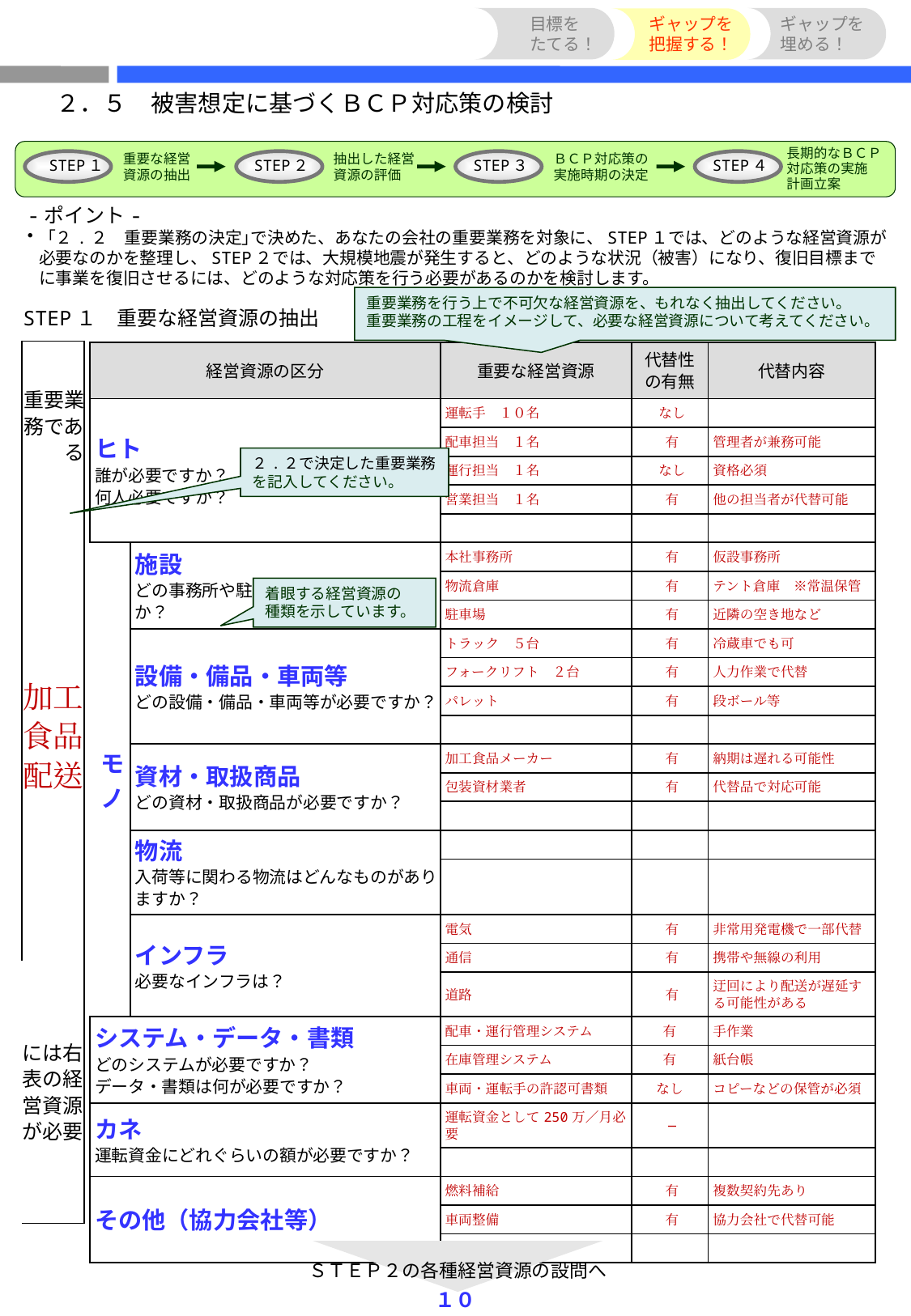

目標を
たてる！
ギャップを
把握する！
ギャップを
埋める！

２．５　被害想定に基づくＢＣＰ対応策の検討
長期的なＢＣＰ対応策の実施 計画立案

重要な経営資源の抽出
抽出した経営資源の評価
ＢＣＰ対応策の実施時期の決定
STEP１
STEP２
STEP３
STEP４

-ポイント-
「２.２　重要業務の決定｣で決めた、あなたの会社の重要業務を対象に、STEP１では、どのような経営資源が必要なのかを整理し、STEP２では、大規模地震が発生すると、どのような状況（被害）になり、復旧目標までに事業を復旧させるには、どのような対応策を行う必要があるのかを検討します。
重要業務を行う上で不可欠な経営資源を、もれなく抽出してください。
重要業務の工程をイメージして、必要な経営資源について考えてください。
STEP１　重要な経営資源の抽出
| 重要業務である |
| --- |
| 加工食品配送 |
| には右表の経営資源が必要 |
| 経営資源の区分 |  | 重要な経営資源 | 代替性 の有無 | 代替内容 |
| --- | --- | --- | --- | --- |
| ヒト 誰が必要ですか？ 何人必要ですか？ |  | 運転手　１０名 | なし |  |
|  |  | 配車担当　１名 | 有 | 管理者が兼務可能 |
|  |  | 運行担当　１名 | なし | 資格必須 |
|  |  | 営業担当　１名 | 有 | 他の担当者が代替可能 |
|  |  |  |  |  |
| モノ | 施設 どの事務所や駐車場、倉庫が必要ですか？ | 本社事務所 | 有 | 仮設事務所 |
|  |  | 物流倉庫 | 有 | テント倉庫　※常温保管 |
|  |  | 駐車場 | 有 | 近隣の空き地など |
|  | 設備・備品・車両等 どの設備・備品・車両等が必要ですか？ | トラック　５台 | 有 | 冷蔵車でも可 |
|  |  | フォークリフト　２台 | 有 | 人力作業で代替 |
|  |  | パレット | 有 | 段ボール等 |
|  |  |  |  |  |
|  | 資材・取扱商品 どの資材・取扱商品が必要ですか？ | 加工食品メーカー | 有 | 納期は遅れる可能性 |
|  |  | 包装資材業者 | 有 | 代替品で対応可能 |
|  |  |  |  |  |
|  | 物流 入荷等に関わる物流はどんなものがありますか？ |  |  |  |
|  |  |  |  |  |
|  | インフラ 必要なインフラは？ | 電気 | 有 | 非常用発電機で一部代替 |
|  |  | 通信 | 有 | 携帯や無線の利用 |
|  |  | 道路 | 有 | 迂回により配送が遅延する可能性がある |
| システム・データ・書類 どのシステムが必要ですか？ データ・書類は何が必要ですか？ |  | 配車・運行管理システム | 有 | 手作業 |
|  |  | 在庫管理システム | 有 | 紙台帳 |
|  |  | 車両・運転手の許認可書類 | なし | コピーなどの保管が必須 |
| カネ 運転資金にどれぐらいの額が必要ですか？ |  | 運転資金として250万／月必要 | ― |  |
|  |  |  |  |  |
| その他（協力会社等） |  | 燃料補給 | 有 | 複数契約先あり |
|  |  | 車両整備 | 有 | 協力会社で代替可能 |
|  |  |  |  |  |
２.２で決定した重要業務を記入してください。
着眼する経営資源の
種類を示しています。

ＳＴＥＰ２の各種経営資源の設問へ
１０